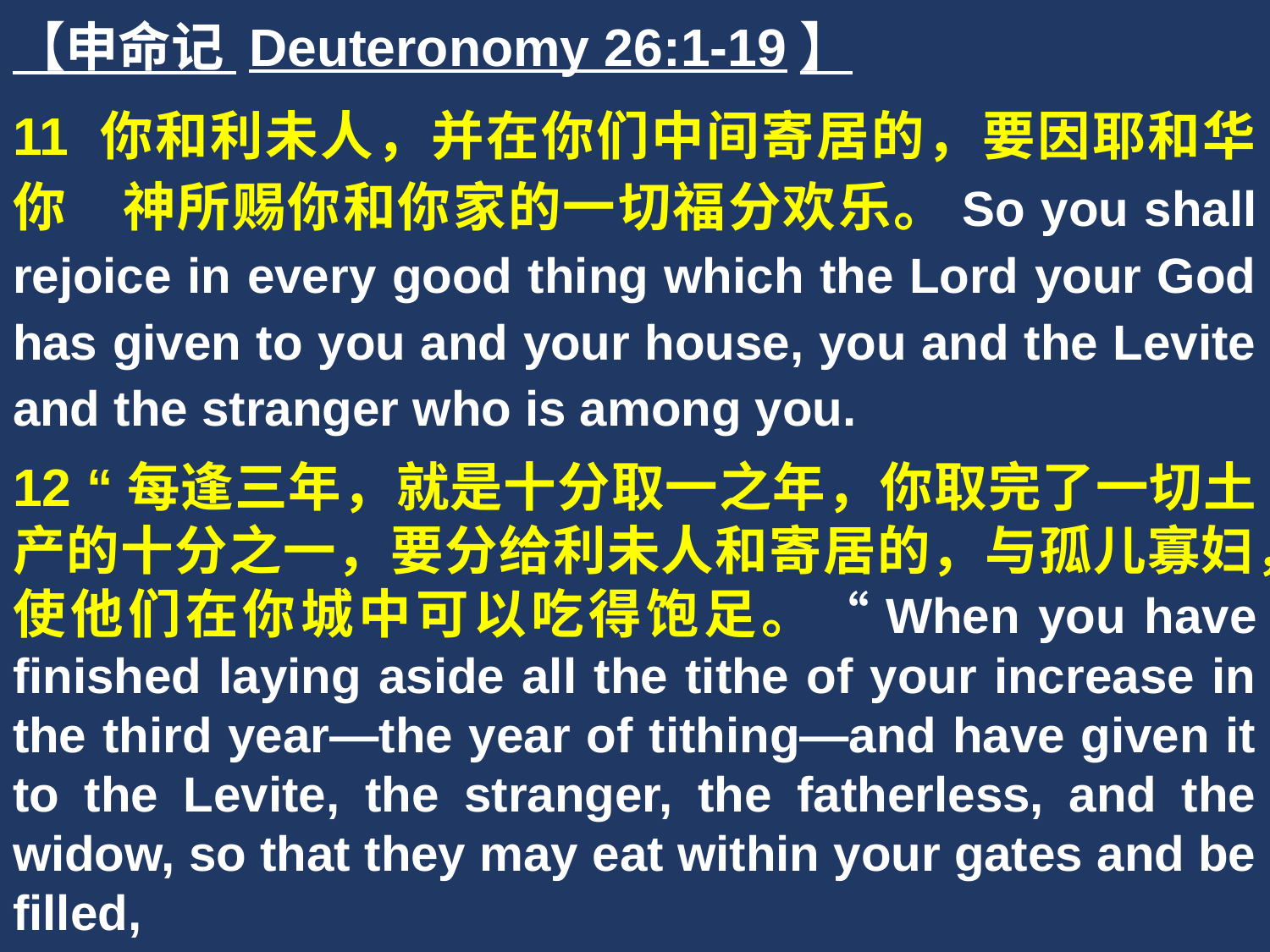

【申命记 Deuteronomy 26:1-19】
11 你和利未人，并在你们中间寄居的，要因耶和华你　神所赐你和你家的一切福分欢乐。So you shall rejoice in every good thing which the Lord your God has given to you and your house, you and the Levite and the stranger who is among you.
12 “每逢三年，就是十分取一之年，你取完了一切土产的十分之一，要分给利未人和寄居的，与孤儿寡妇，使他们在你城中可以吃得饱足。“When you have finished laying aside all the tithe of your increase in the third year—the year of tithing—and have given it to the Levite, the stranger, the fatherless, and the widow, so that they may eat within your gates and be filled,